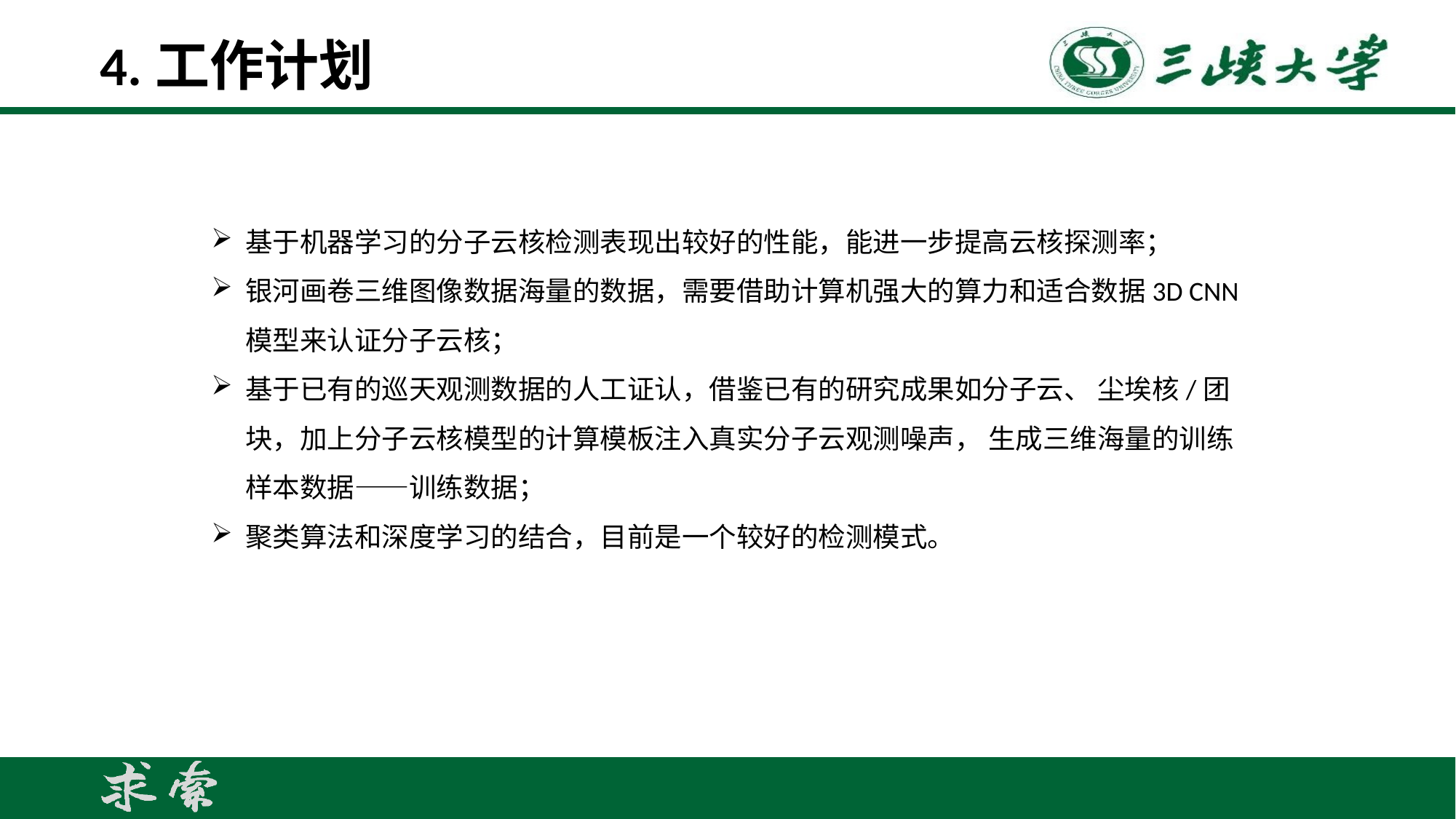

# 4.工作计划
基于机器学习的分子云核检测表现出较好的性能，能进一步提高云核探测率；
银河画卷三维图像数据海量的数据，需要借助计算机强大的算力和适合数据3D CNN 模型来认证分子云核；
基于已有的巡天观测数据的人工证认，借鉴已有的研究成果如分子云、 尘埃核/团块，加上分子云核模型的计算模板注入真实分子云观测噪声， 生成三维海量的训练样本数据——训练数据；
聚类算法和深度学习的结合，目前是一个较好的检测模式。